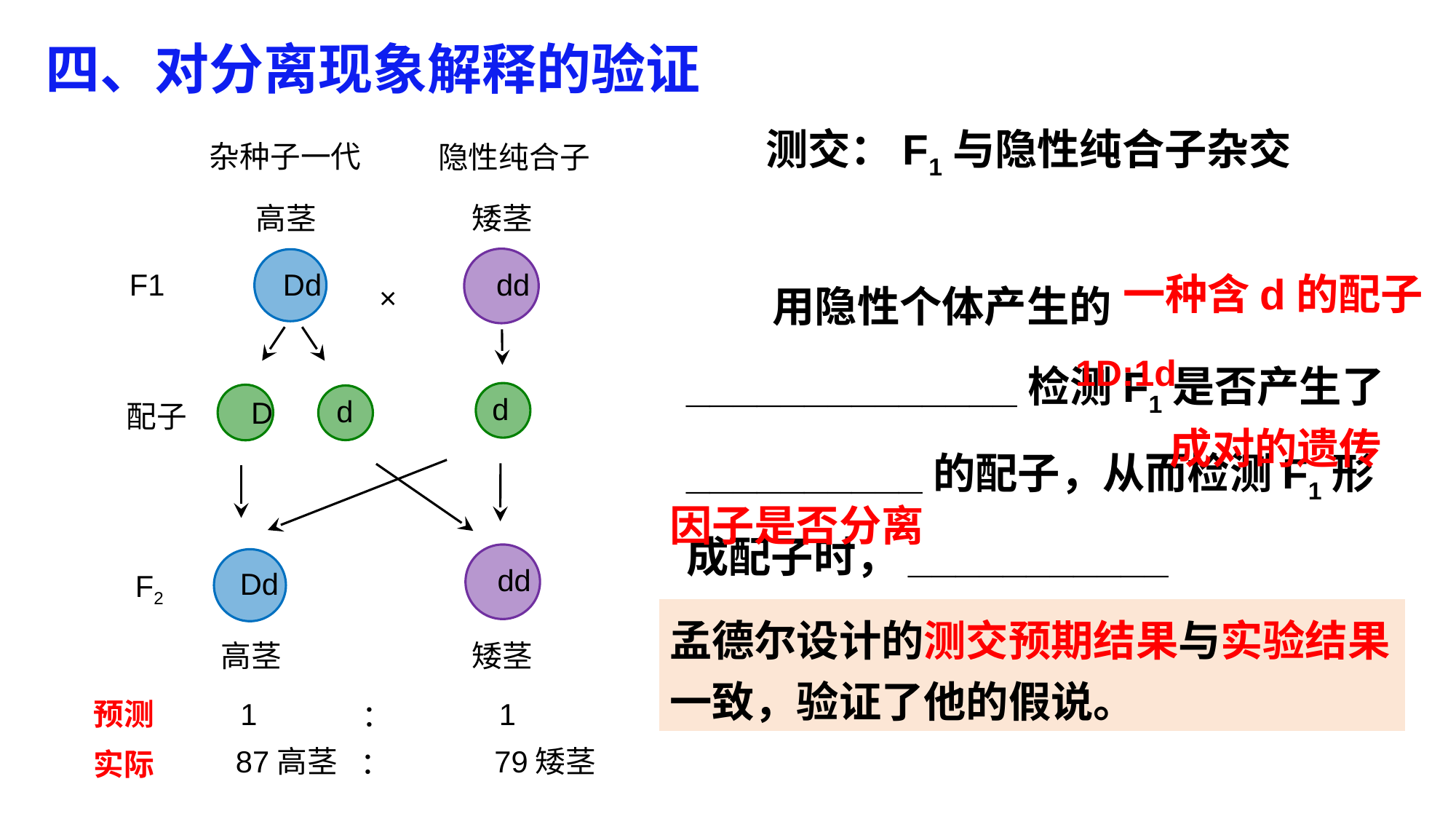

四、对分离现象解释的验证

测交：F1与隐性纯合子杂交
杂种子一代
隐性纯合子
矮茎
高茎

dd
用隐性个体产生的______________检测F1是否产生了__________的配子，从而检测F1形成配子时，___________
_____________。

Dd
F1
一种含d的配子
×
1D:1d

d

D

d
配子
成对的遗传
因子是否分离

dd

Dd
F2
孟德尔设计的测交预期结果与实验结果一致，验证了他的假说。
高茎
矮茎
预测
1
1
：
87高茎
79矮茎
：
实际